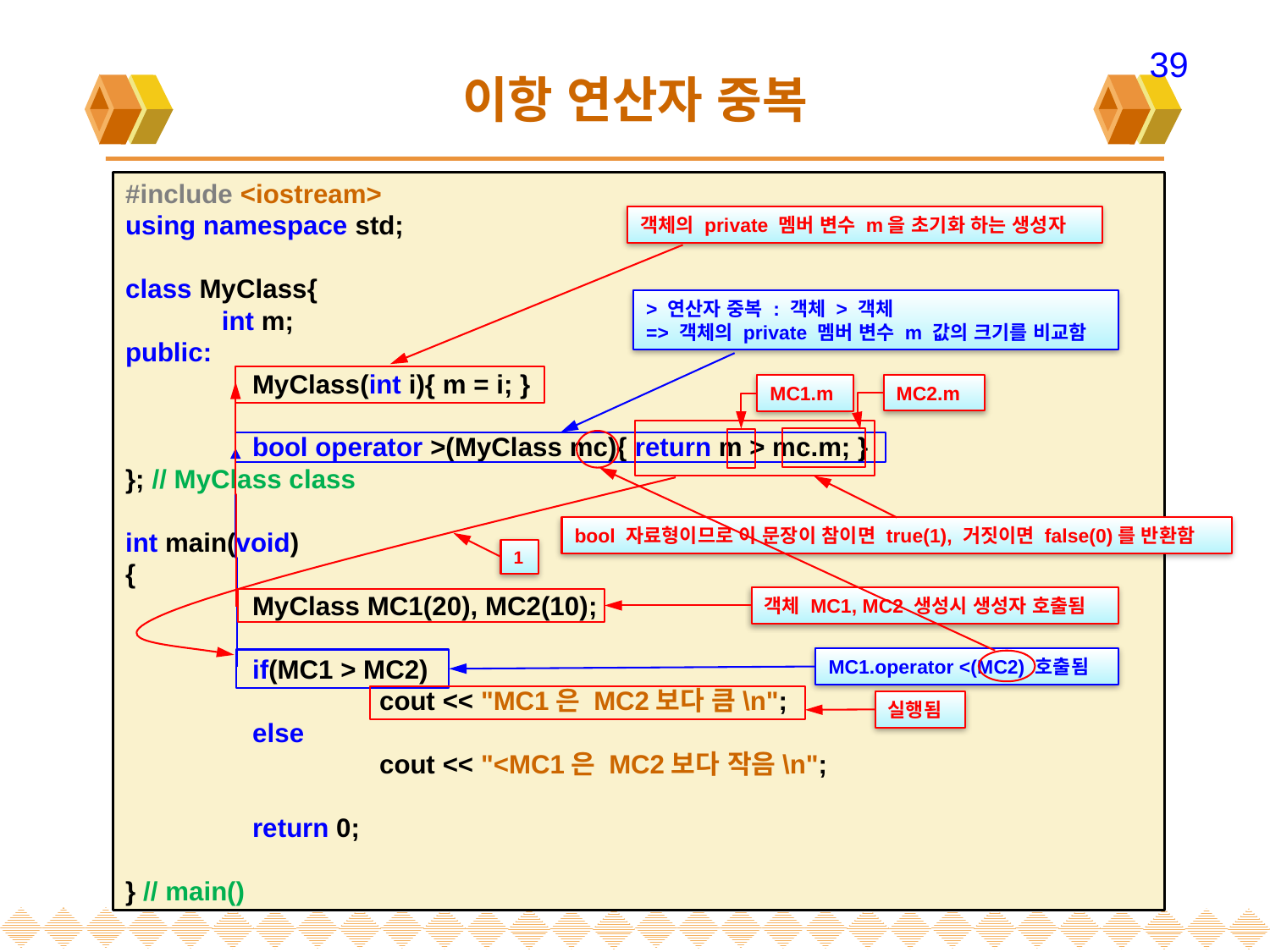

39
# 이항 연산자 중복
#include <iostream>
using namespace std;

class MyClass{
             int m;
public:
	MyClass(int i){ m = i; }

	bool operator >(MyClass mc){ return m > mc.m; }
}; // MyClass class

int main(void)
{
	MyClass MC1(20), MC2(10);

	if(MC1 > MC2)
		cout << "MC1은 MC2보다 큼\n";
	else
		cout << "<MC1은 MC2보다 작음\n";

	return 0;

} // main()
객체의 private 멤버 변수 m을 초기화 하는 생성자
> 연산자 중복 : 객체 > 객체
=> 객체의 private 멤버 변수 m 값의 크기를 비교함

MC2.m
MC1.m

bool 자료형이므로 이 문장이 참이면 true(1), 거짓이면 false(0)를 반환함
1
객체 MC1, MC2 생성시 생성자 호출됨

MC1.operator <(MC2) 호출됨

실행됨